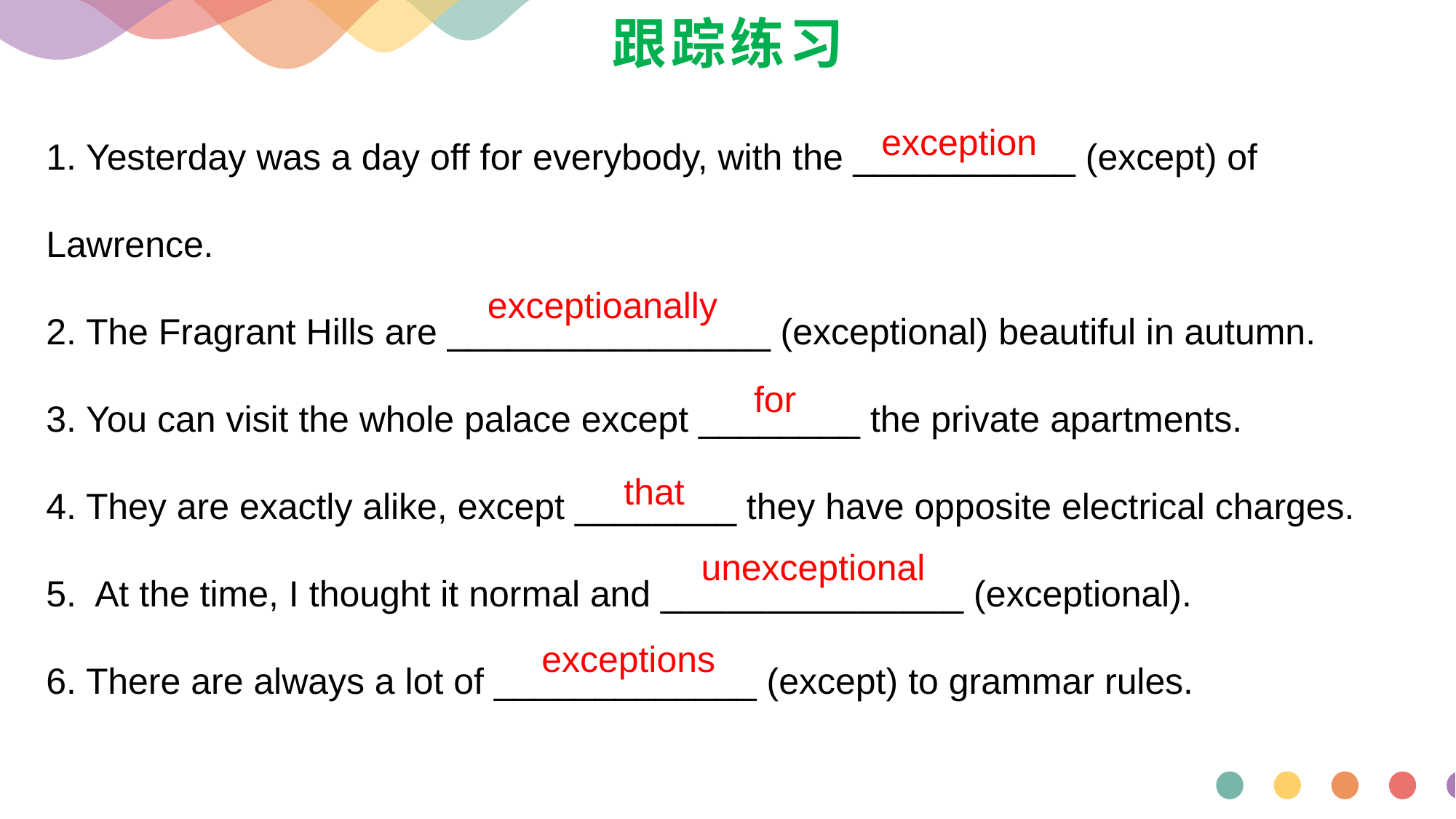

# 跟踪练习

1. Yesterday was a day off for everybody, with the ___________ (except) of Lawrence.
2. The Fragrant Hills are ________________ (exceptional) beautiful in autumn.
3. You can visit the whole palace except ________ the private apartments.
4. They are exactly alike, except ________ they have opposite electrical charges.
5.  At the time, I thought it normal and _______________ (exceptional).
6. There are always a lot of _____________ (except) to grammar rules.
 exception
 exceptioanally
 for
 that
 unexceptional
exceptions